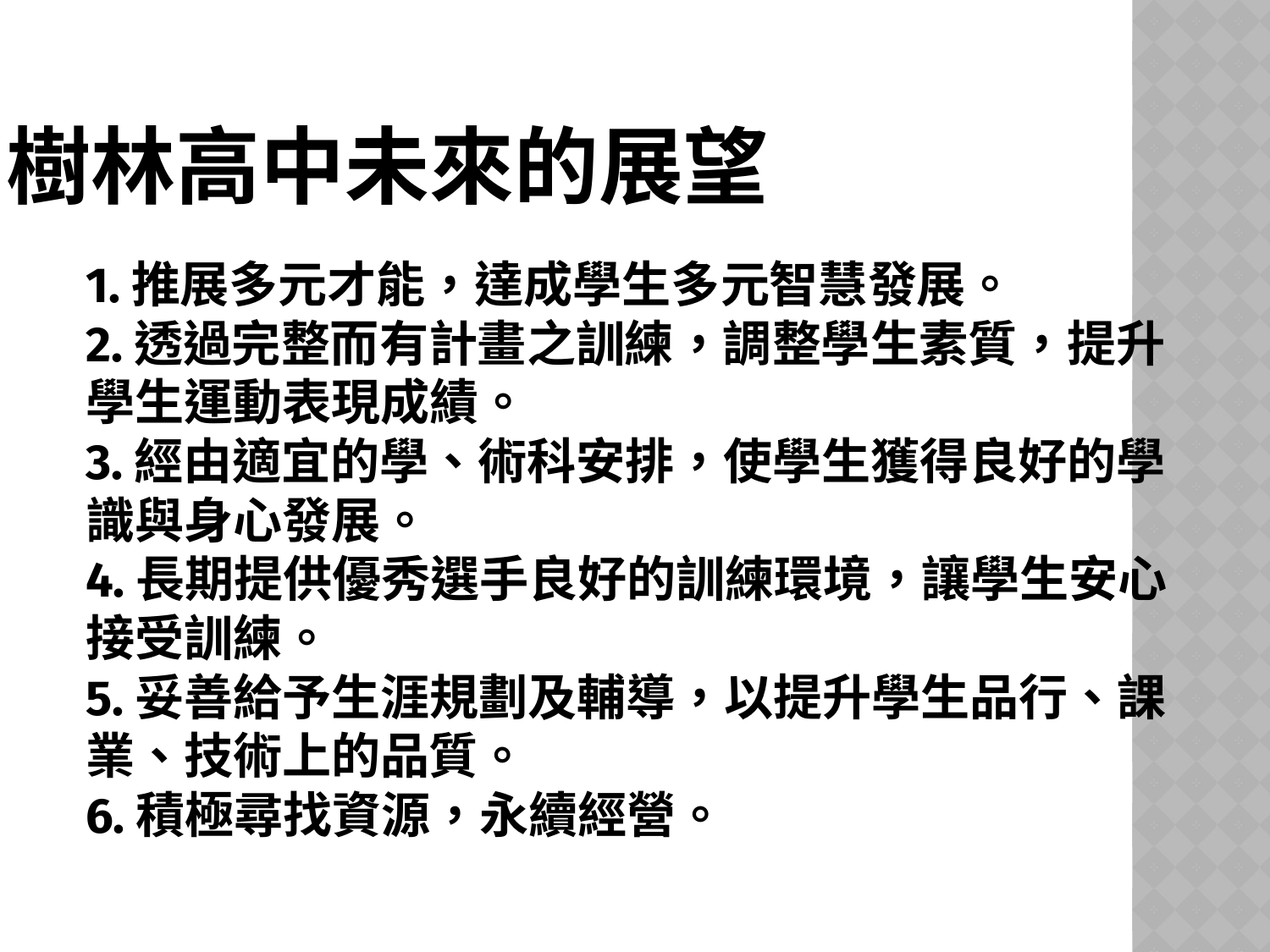

# 樹林高中未來的展望
1.推展多元才能，達成學生多元智慧發展。
2.透過完整而有計畫之訓練，調整學生素質，提升學生運動表現成績。
3.經由適宜的學、術科安排，使學生獲得良好的學識與身心發展。
4.長期提供優秀選手良好的訓練環境，讓學生安心接受訓練。
5.妥善給予生涯規劃及輔導，以提升學生品行、課業、技術上的品質。
6.積極尋找資源，永續經營。